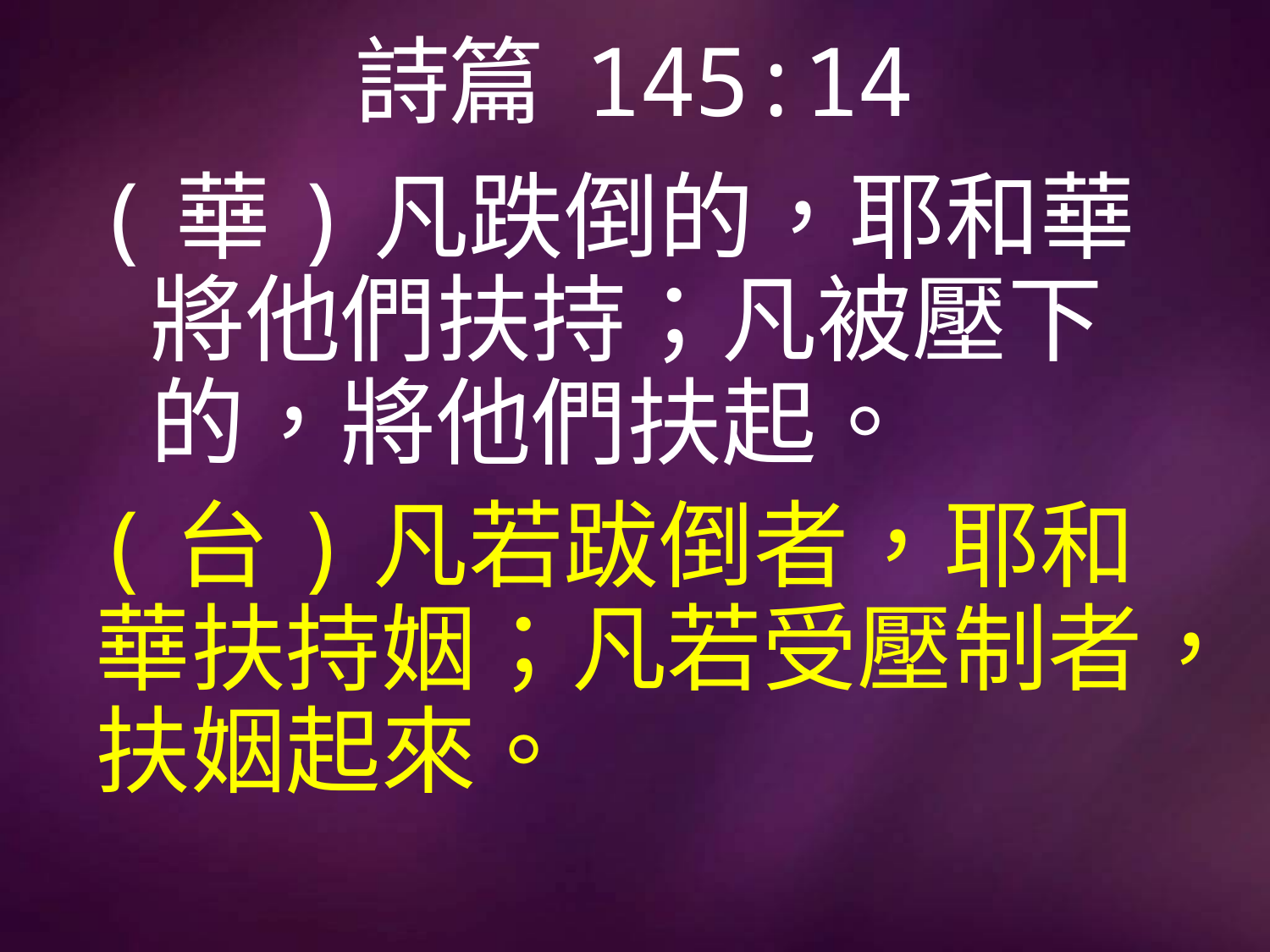

# 詩篇 145:14
(華)凡跌倒的，耶和華將他們扶持；凡被壓下的，將他們扶起。

(台)凡若跋倒者，耶和華扶持姻；凡若受壓制者，扶姻起來。